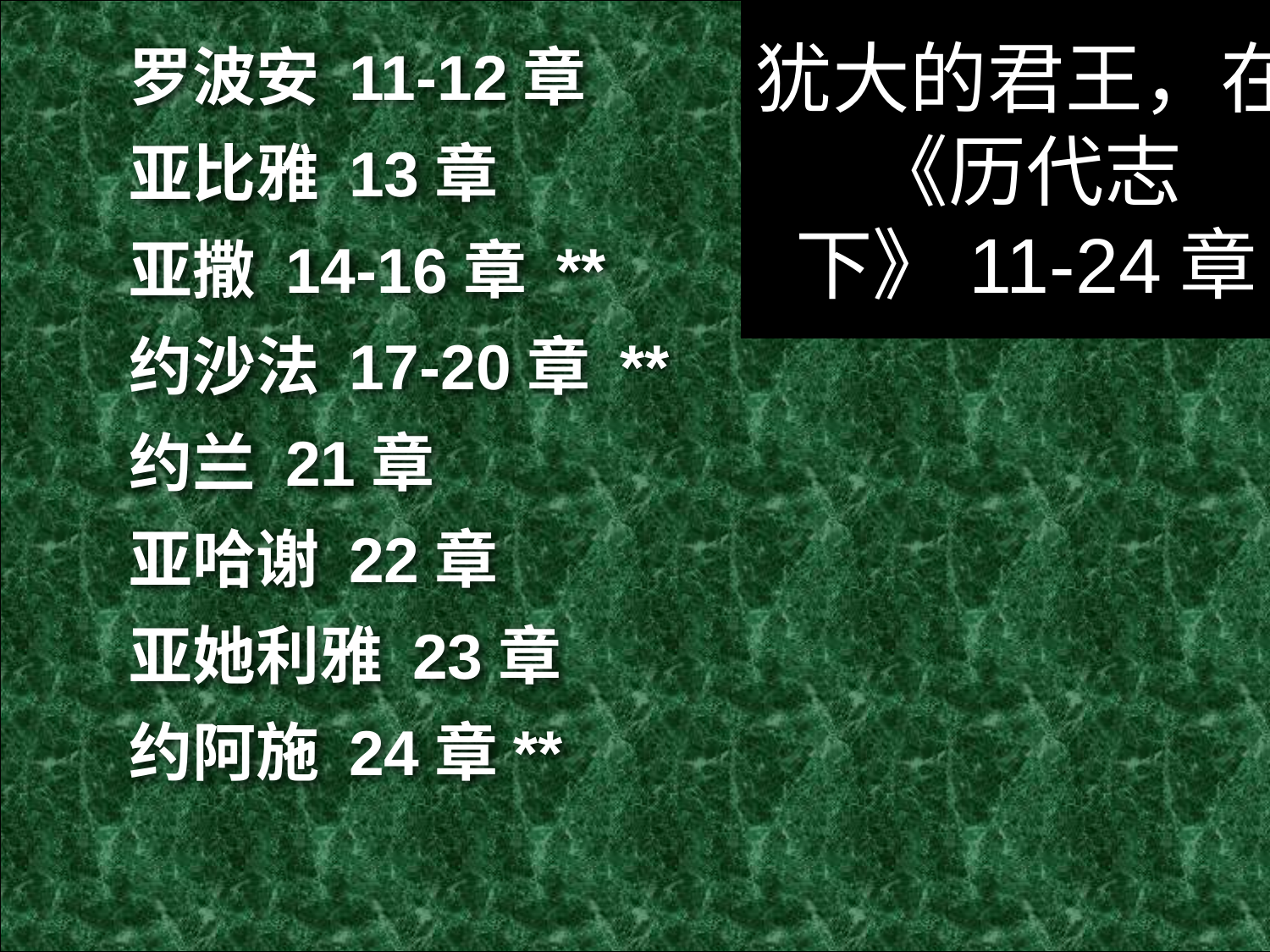

犹大的君王，在《历代志下》11-24章
罗波安 11-12章
亚比雅 13章
亚撒 14-16章 **
约沙法 17-20章 **
约兰 21章
亚哈谢 22章
亚她利雅 23章
约阿施 24章**